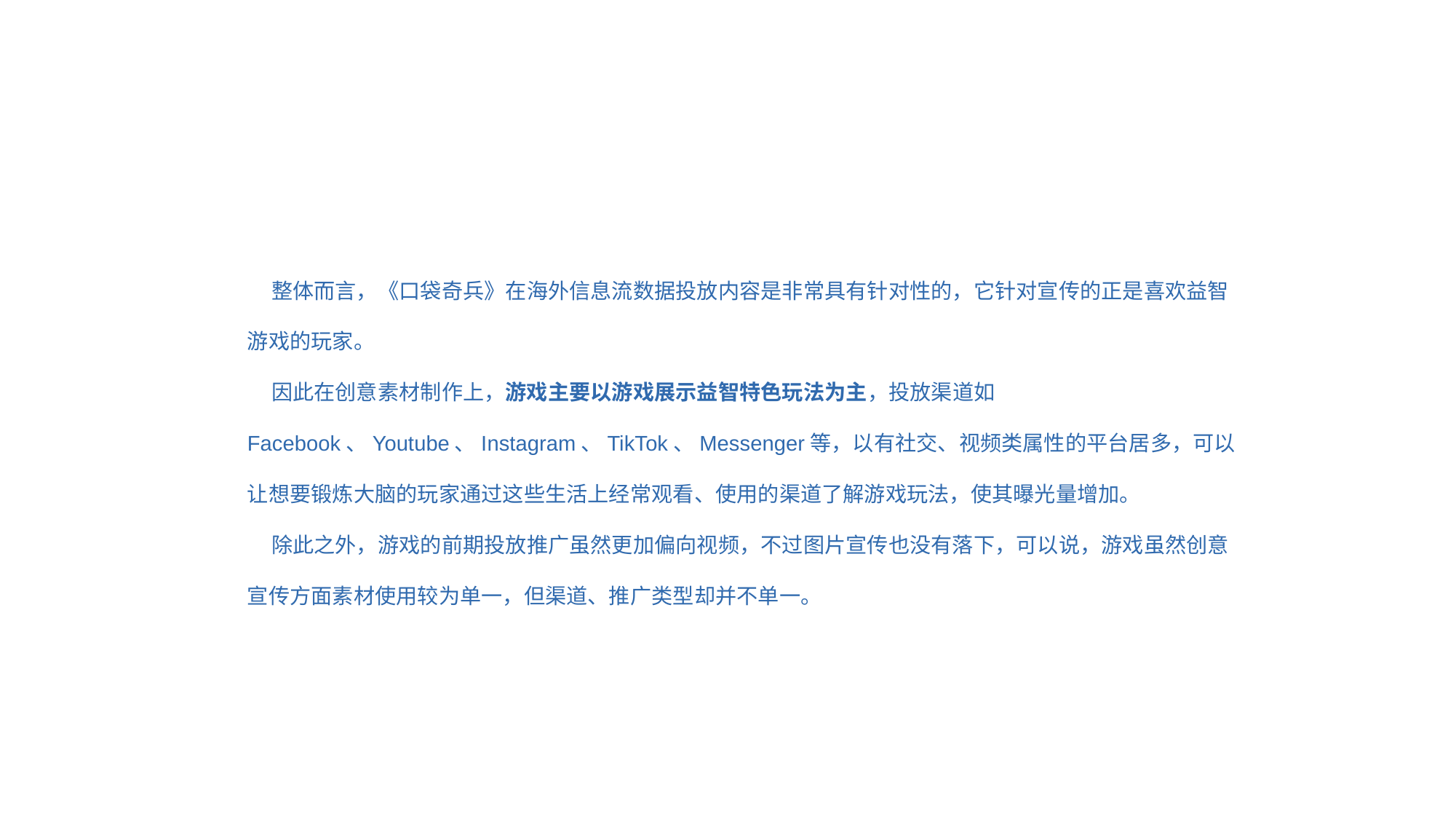

整体而言，《口袋奇兵》在海外信息流数据投放内容是非常具有针对性的，它针对宣传的正是喜欢益智游戏的玩家。
    因此在创意素材制作上，游戏主要以游戏展示益智特色玩法为主，投放渠道如Facebook、Youtube、Instagram、TikTok、Messenger等，以有社交、视频类属性的平台居多，可以让想要锻炼大脑的玩家通过这些生活上经常观看、使用的渠道了解游戏玩法，使其曝光量增加。
    除此之外，游戏的前期投放推广虽然更加偏向视频，不过图片宣传也没有落下，可以说，游戏虽然创意宣传方面素材使用较为单一，但渠道、推广类型却并不单一。